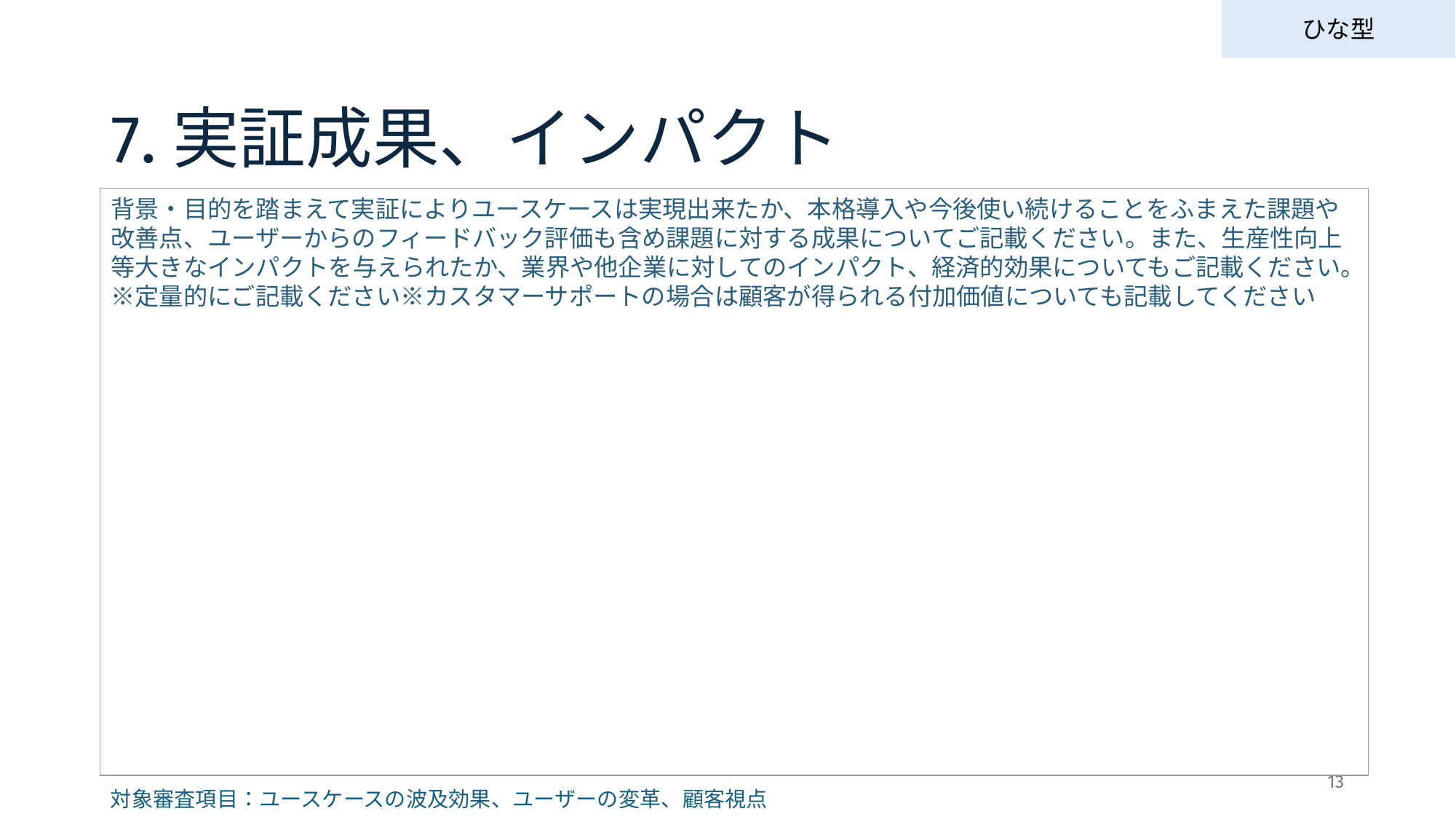

ひな型
7.実証成果、インパクト
背景・目的を踏まえて実証によりユースケースは実現出来たか、本格導入や今後使い続けることをふまえた課題や改善点、ユーザーからのフィードバック評価も含め課題に対する成果についてご記載ください。また、生産性向上等大きなインパクトを与えられたか、業界や他企業に対してのインパクト、経済的効果についてもご記載ください。※定量的にご記載ください※カスタマーサポートの場合は顧客が得られる付加価値についても記載してください
対象審査項目：ユースケースの波及効果、ユーザーの変革、顧客視点